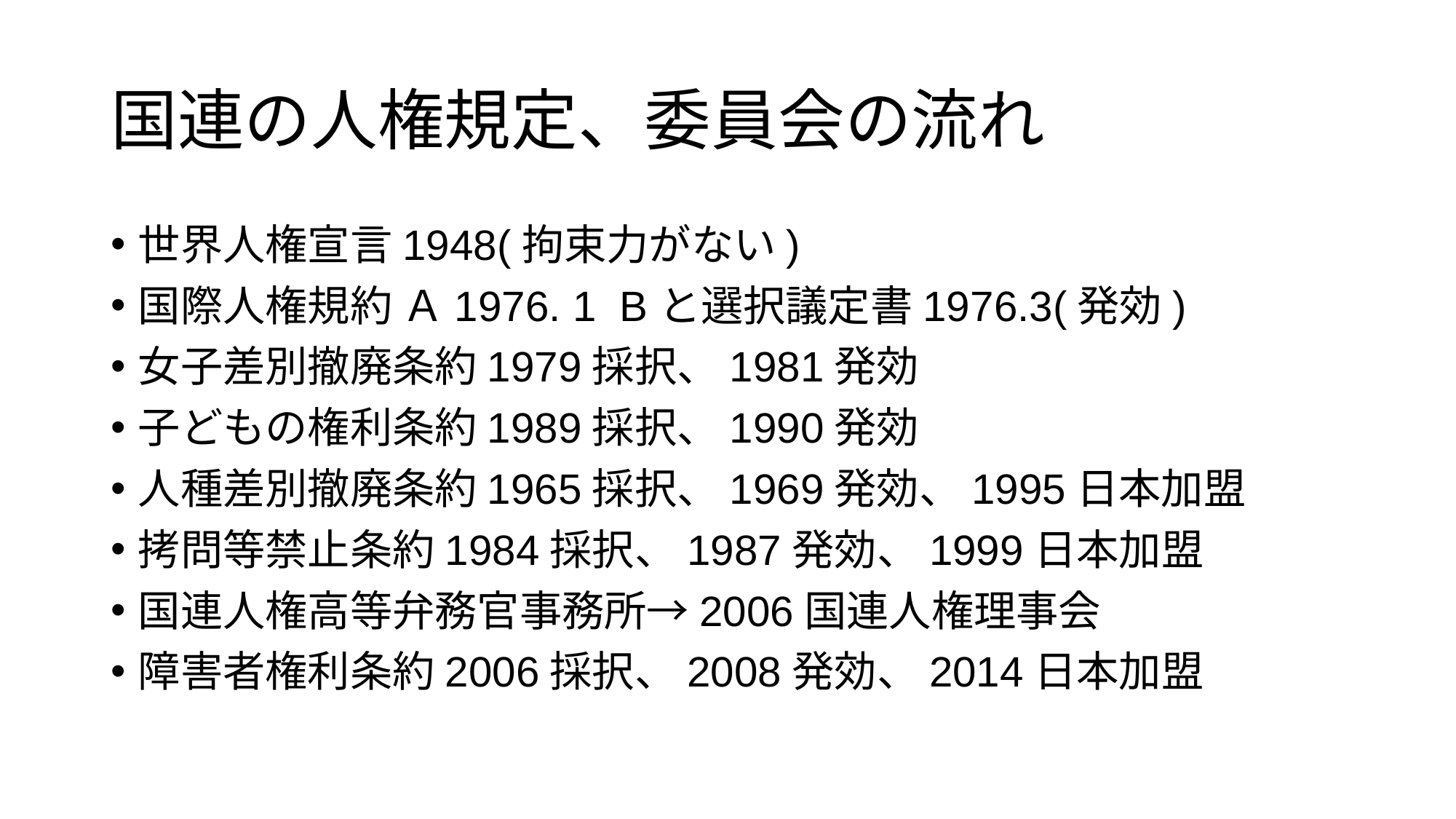

# 国連の人権規定、委員会の流れ
世界人権宣言1948(拘束力がない)
国際人権規約 Ａ1976. 1  Bと選択議定書1976.3(発効)
女子差別撤廃条約1979採択、1981発効
子どもの権利条約1989採択、1990発効
人種差別撤廃条約1965採択、1969発効、1995日本加盟
拷問等禁止条約1984採択、1987発効、1999日本加盟
国連人権高等弁務官事務所→2006国連人権理事会
障害者権利条約2006採択、2008発効、2014日本加盟